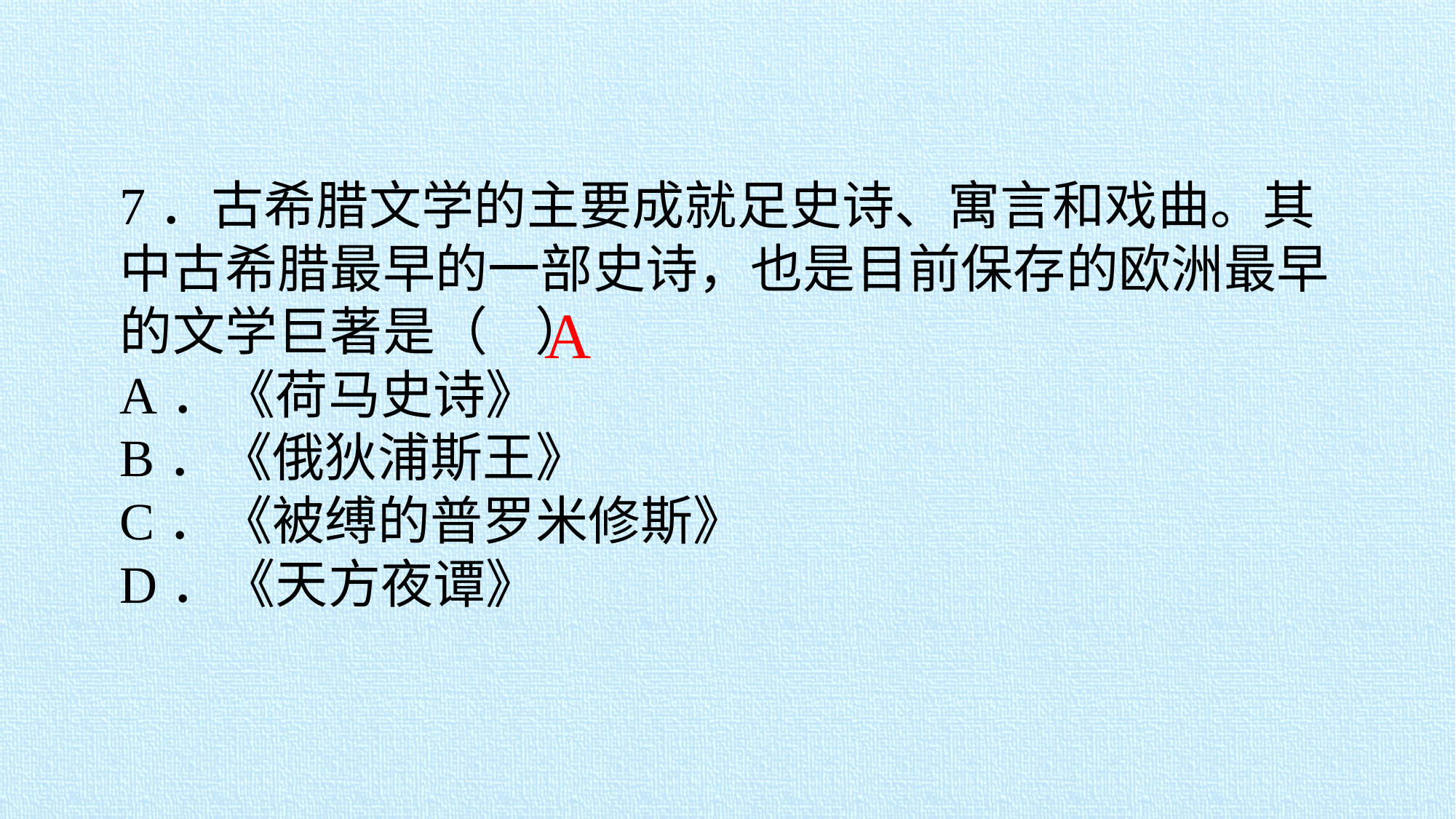

7．古希腊文学的主要成就足史诗、寓言和戏曲。其中古希腊最早的一部史诗，也是目前保存的欧洲最早的文学巨著是（    ）
A．《荷马史诗》
B．《俄狄浦斯王》
C．《被缚的普罗米修斯》
D．《天方夜谭》
A